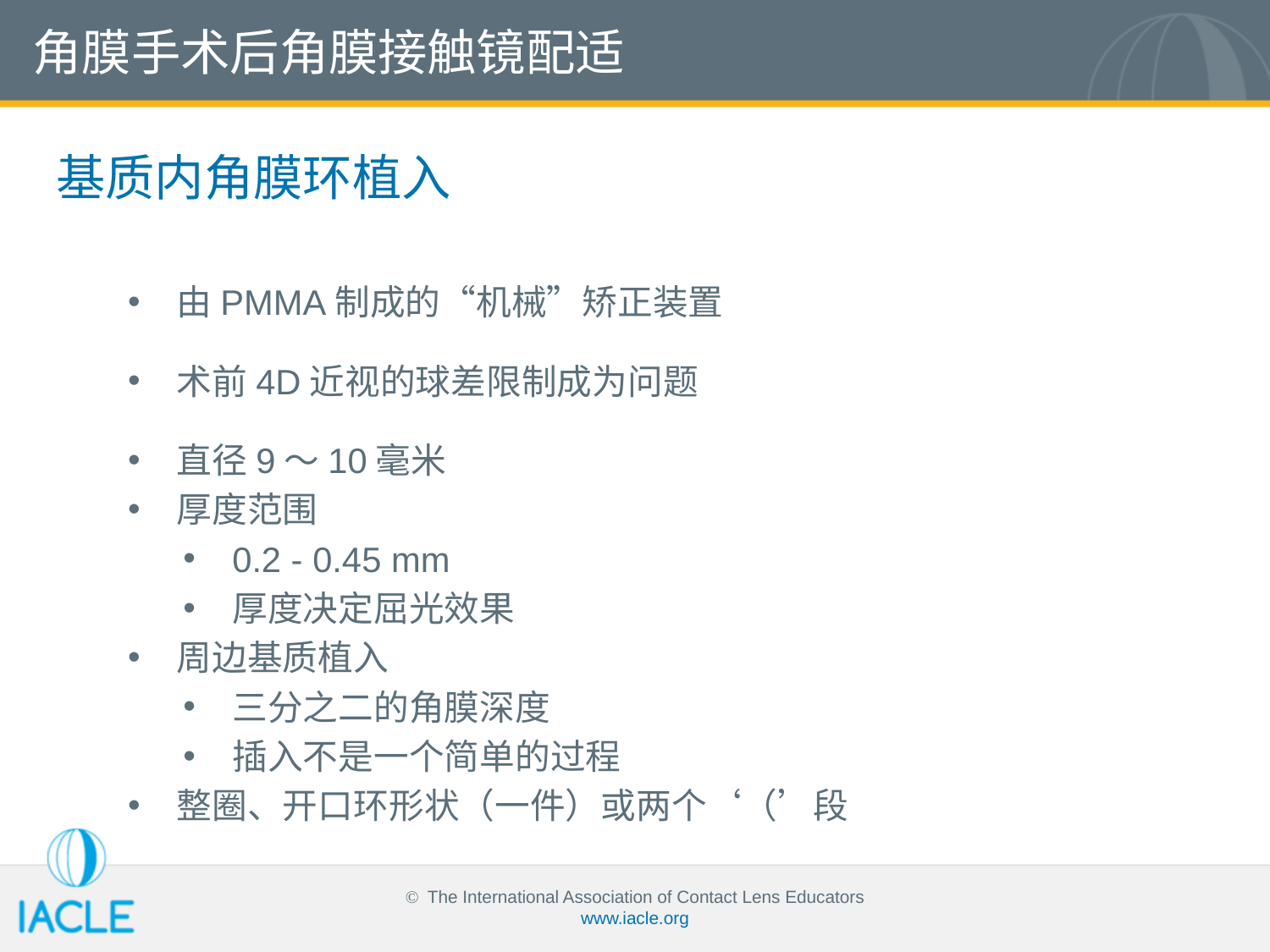

角膜手术后角膜接触镜配适
基质内角膜环植入
由PMMA制成的“机械”矫正装置
术前4D近视的球差限制成为问题
直径9～10毫米
厚度范围
0.2 - 0.45 mm
厚度决定屈光效果
周边基质植入
三分之二的角膜深度
插入不是一个简单的过程
整圈、开口环形状（一件）或两个‘（’段